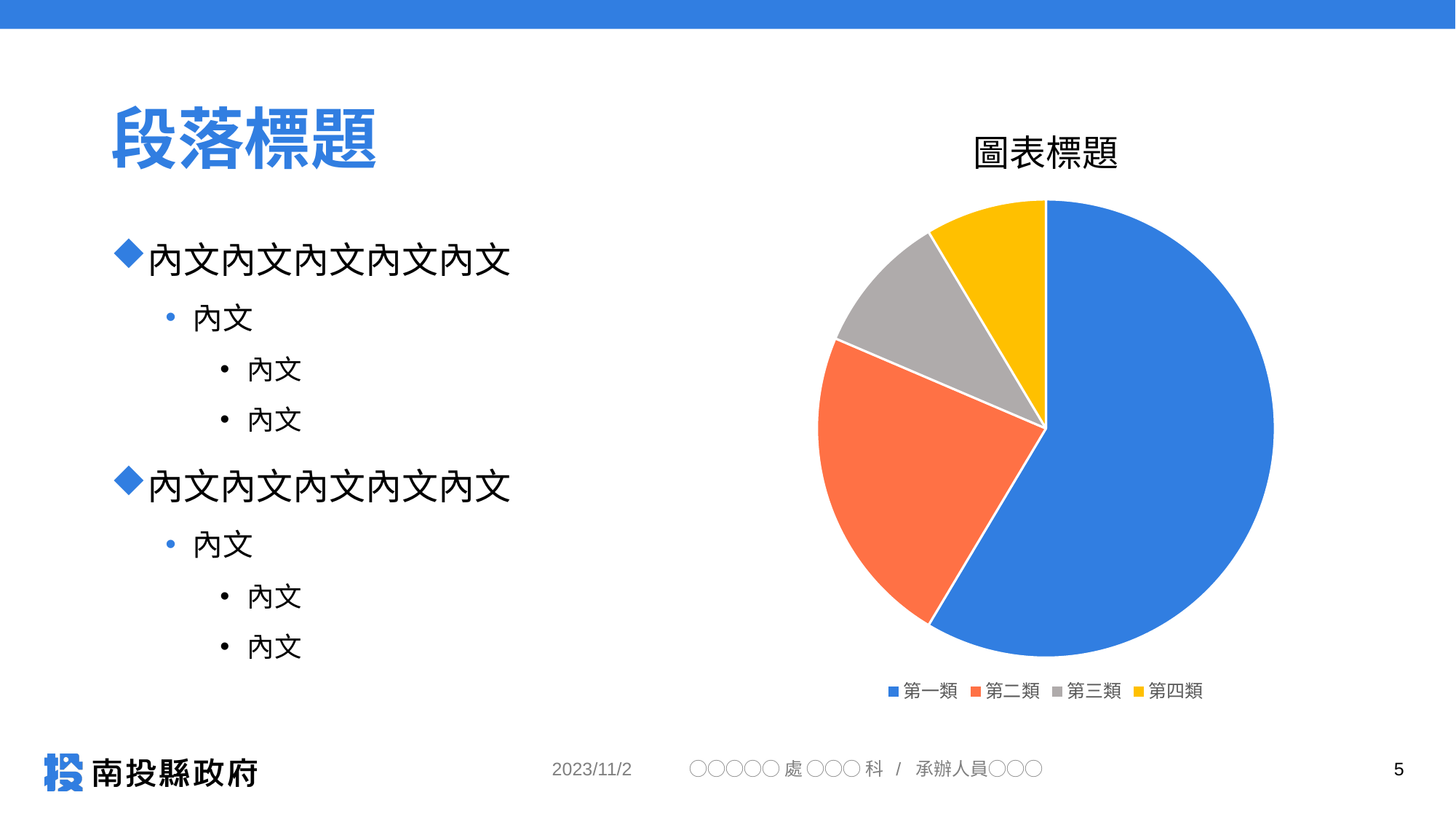

# 段落標題

### Chart: 圖表標題

| Category | 銷售 |
|---|---|
| 第一類 | 8.2 |
| 第二類 | 3.2 |
| 第三類 | 1.4 |
| 第四類 | 1.2 |
內文內文內文內文內文
內文
內文
內文
內文內文內文內文內文
內文
內文
內文

2023/11/2
◯◯◯◯◯處 ◯◯◯ 科  /  承辦人員◯◯◯
5